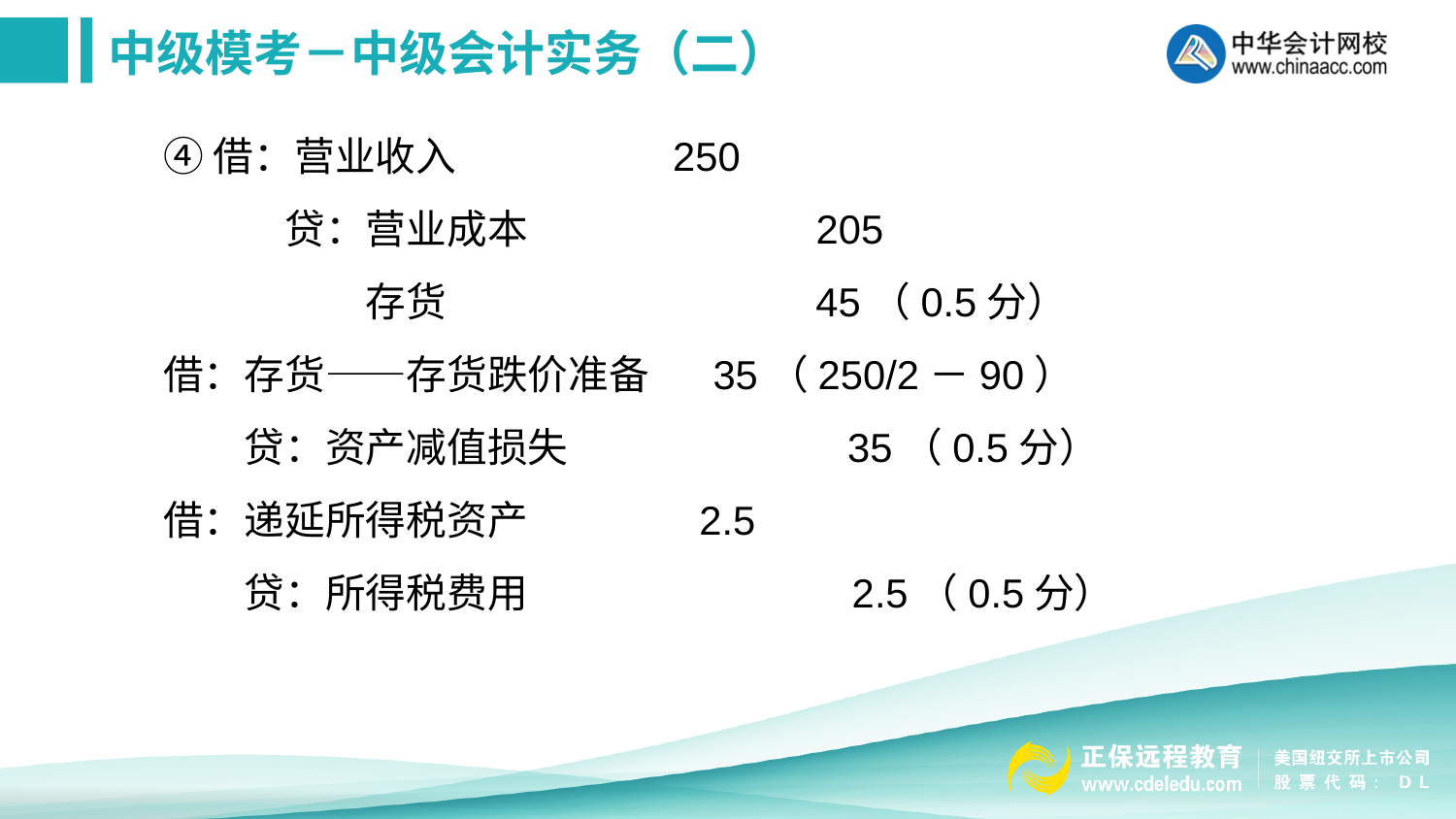

④借：营业收入                       250
　　　贷：营业成本                               205
　　　　　存货                                        45（0.5分）
借：存货——存货跌价准备      35（250/2－90）
　　贷：资产减值损失                              35（0.5分）
借：递延所得税资产                  2.5
　　贷：所得税费用                                   2.5（0.5分）